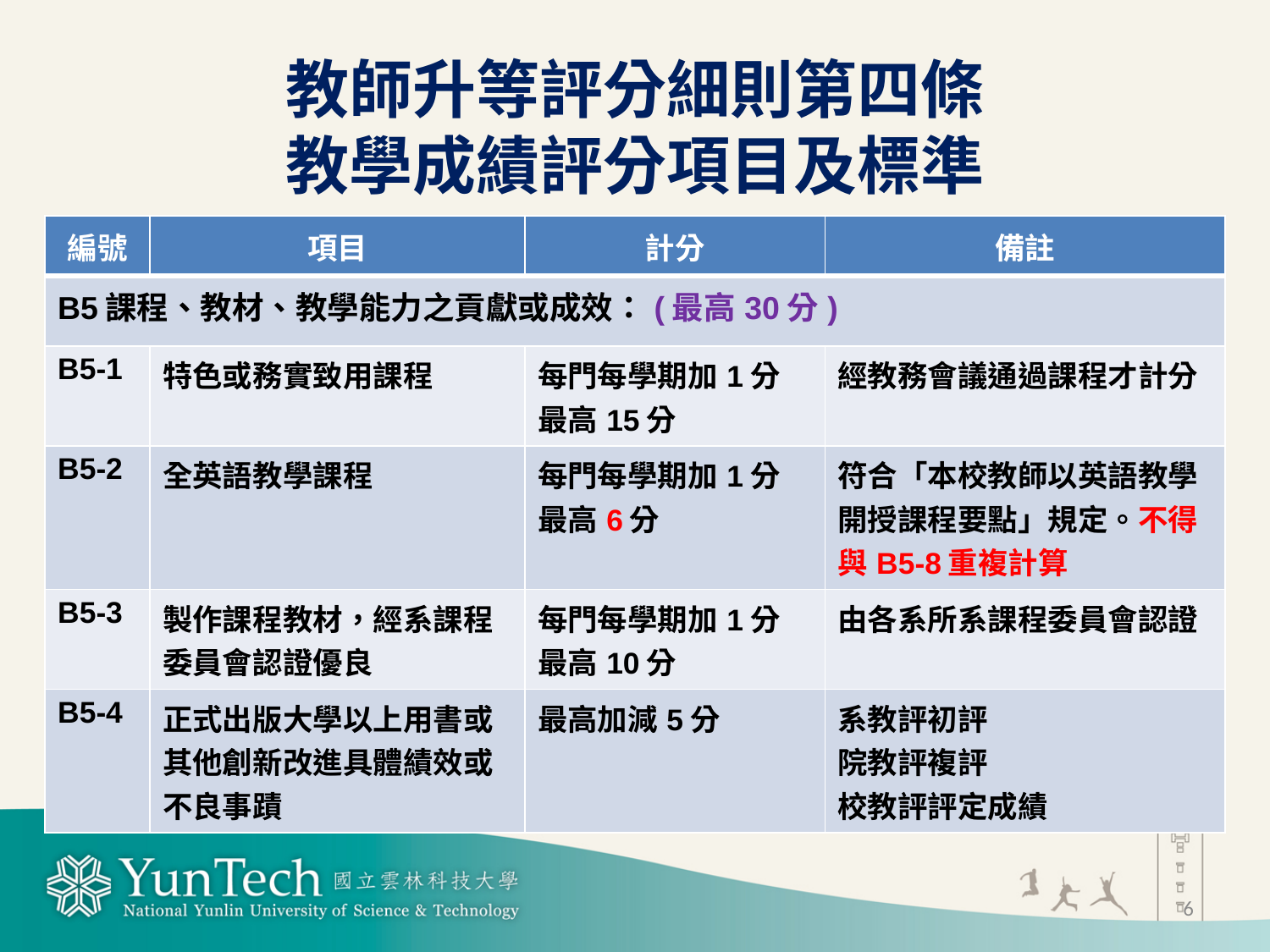

# 教師升等評分細則第四條 教學成績評分項目及標準
| 編號 | 項目 | 計分 | 備註 |
| --- | --- | --- | --- |
| B5課程、教材、教學能力之貢獻或成效：(最高30分) |  |  |  |
| B5-1 | 特色或務實致用課程 | 每門每學期加1分 最高15分 | 經教務會議通過課程才計分 |
| B5-2 | 全英語教學課程 | 每門每學期加1分 最高6分 | 符合「本校教師以英語教學開授課程要點」規定。不得與B5-8重複計算 |
| B5-3 | 製作課程教材，經系課程委員會認證優良 | 每門每學期加1分 最高10分 | 由各系所系課程委員會認證 |
| B5-4 | 正式出版大學以上用書或其他創新改進具體績效或不良事蹟 | 最高加減5分 | 系教評初評 院教評複評 校教評評定成績 |
6